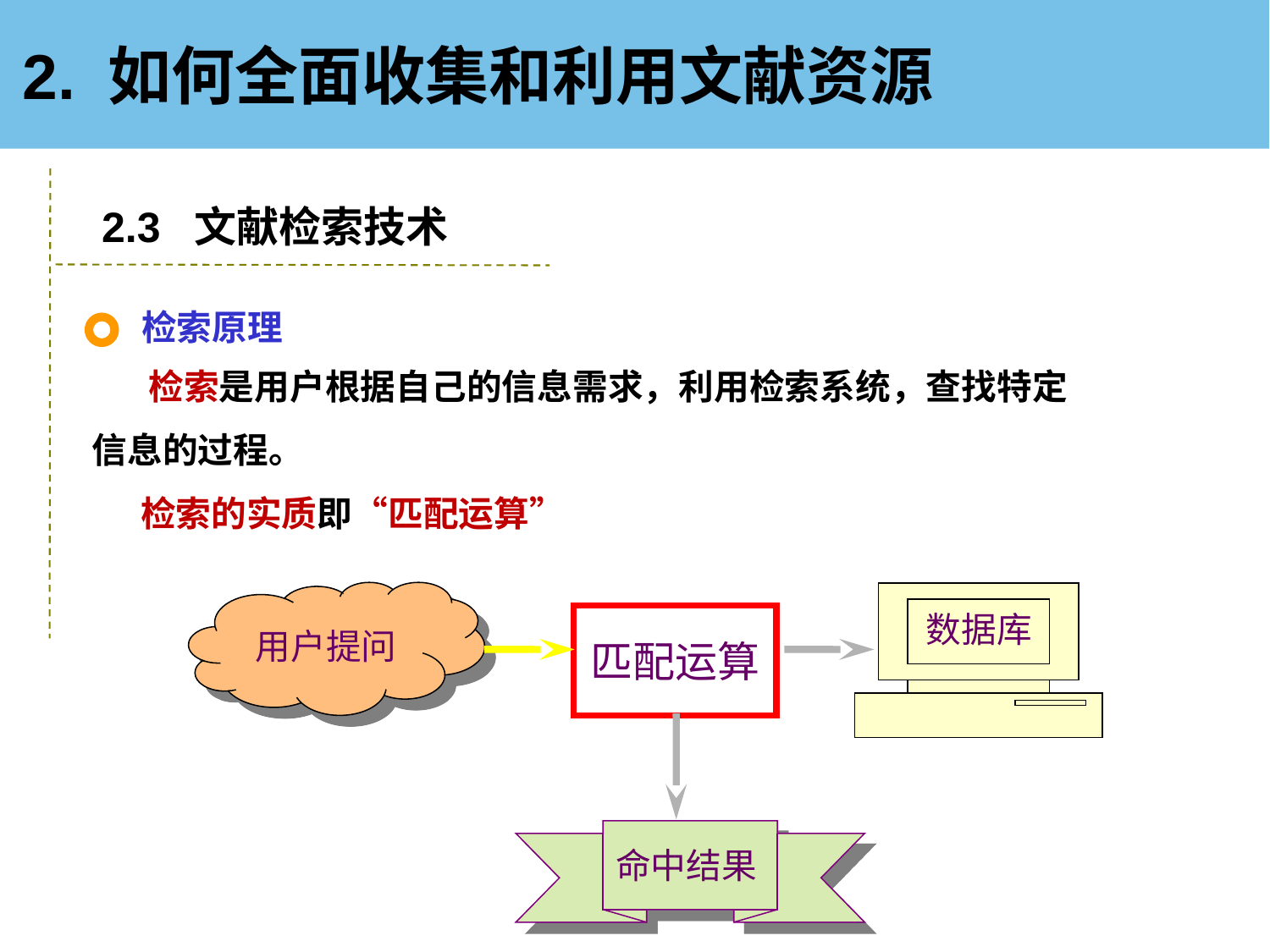

2. 如何全面收集和利用文献资源

2.3  文献检索技术
检索原理

      检索是用户根据自己的信息需求，利用检索系统，查找特定信息的过程。
     检索的实质即“匹配运算”
用户提问
数据库
匹配运算

命中结果